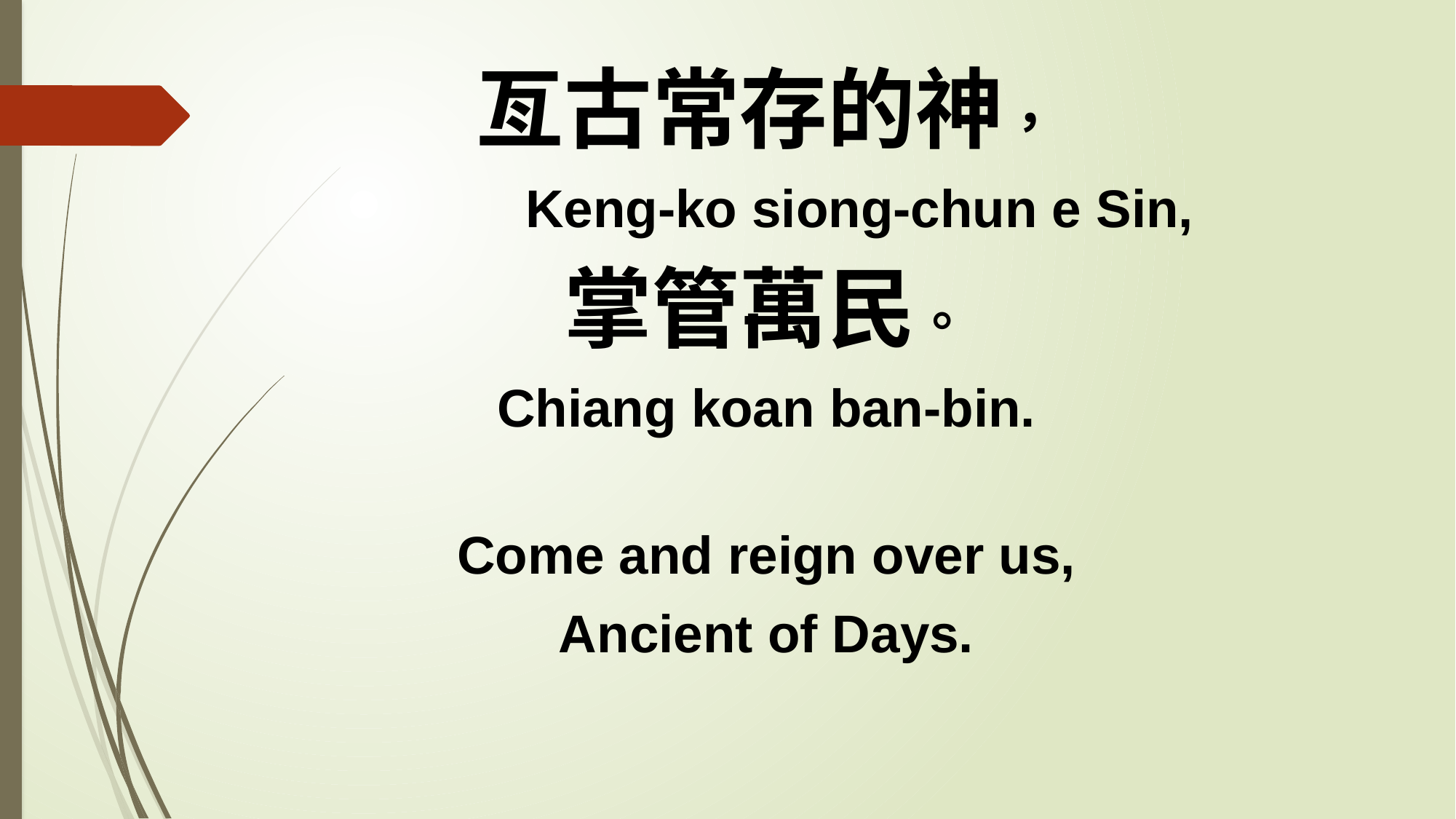

亙古常存的神，
                   Keng-ko siong-chun e Sin,
掌管萬民。
Chiang koan ban-bin.

Come and reign over us,
Ancient of Days.